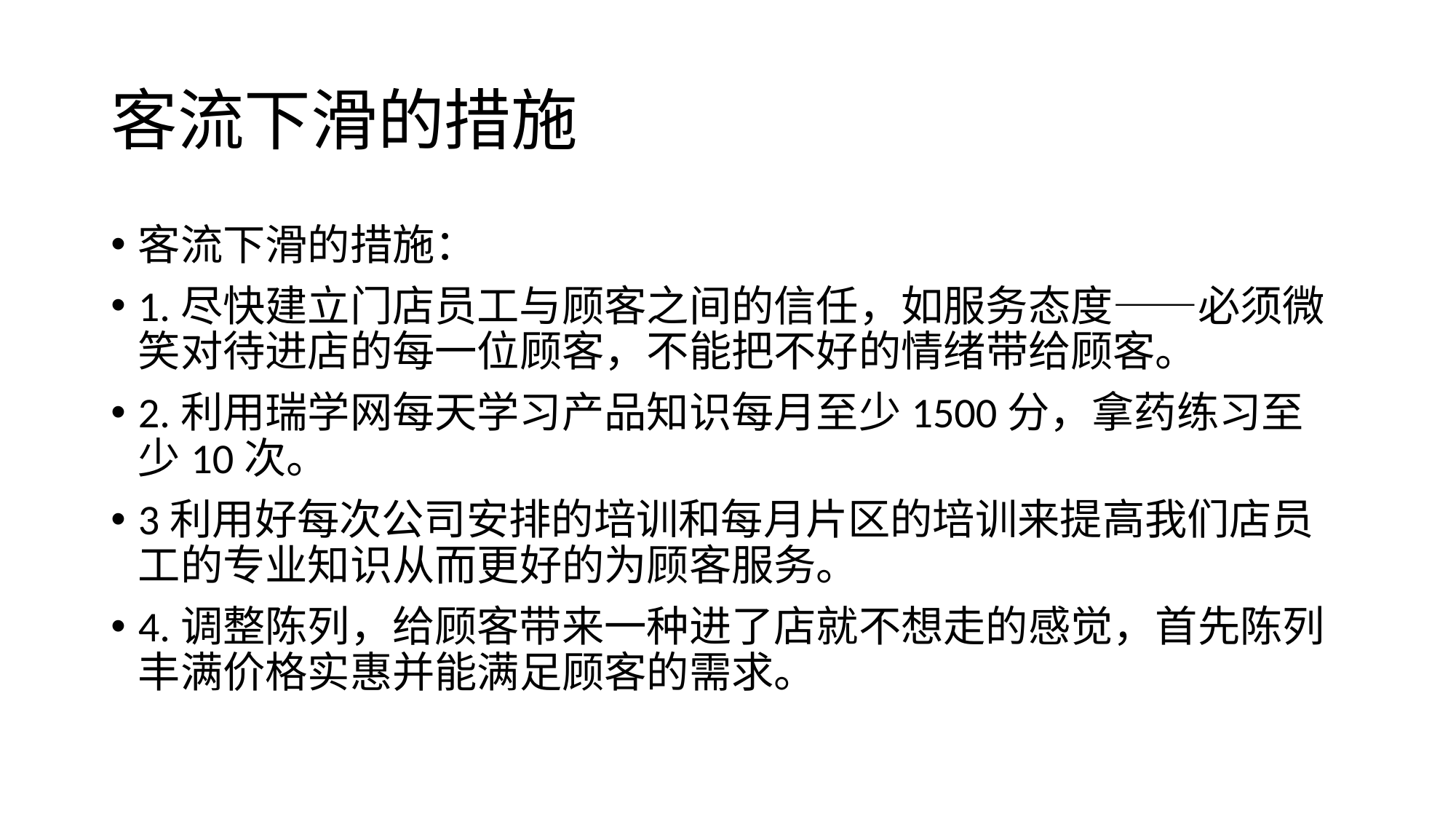

# 客流下滑的措施
客流下滑的措施：
1.尽快建立门店员工与顾客之间的信任，如服务态度——必须微笑对待进店的每一位顾客，不能把不好的情绪带给顾客。
2.利用瑞学网每天学习产品知识每月至少1500分，拿药练习至少10次。
3利用好每次公司安排的培训和每月片区的培训来提高我们店员工的专业知识从而更好的为顾客服务。
4.调整陈列，给顾客带来一种进了店就不想走的感觉，首先陈列丰满价格实惠并能满足顾客的需求。